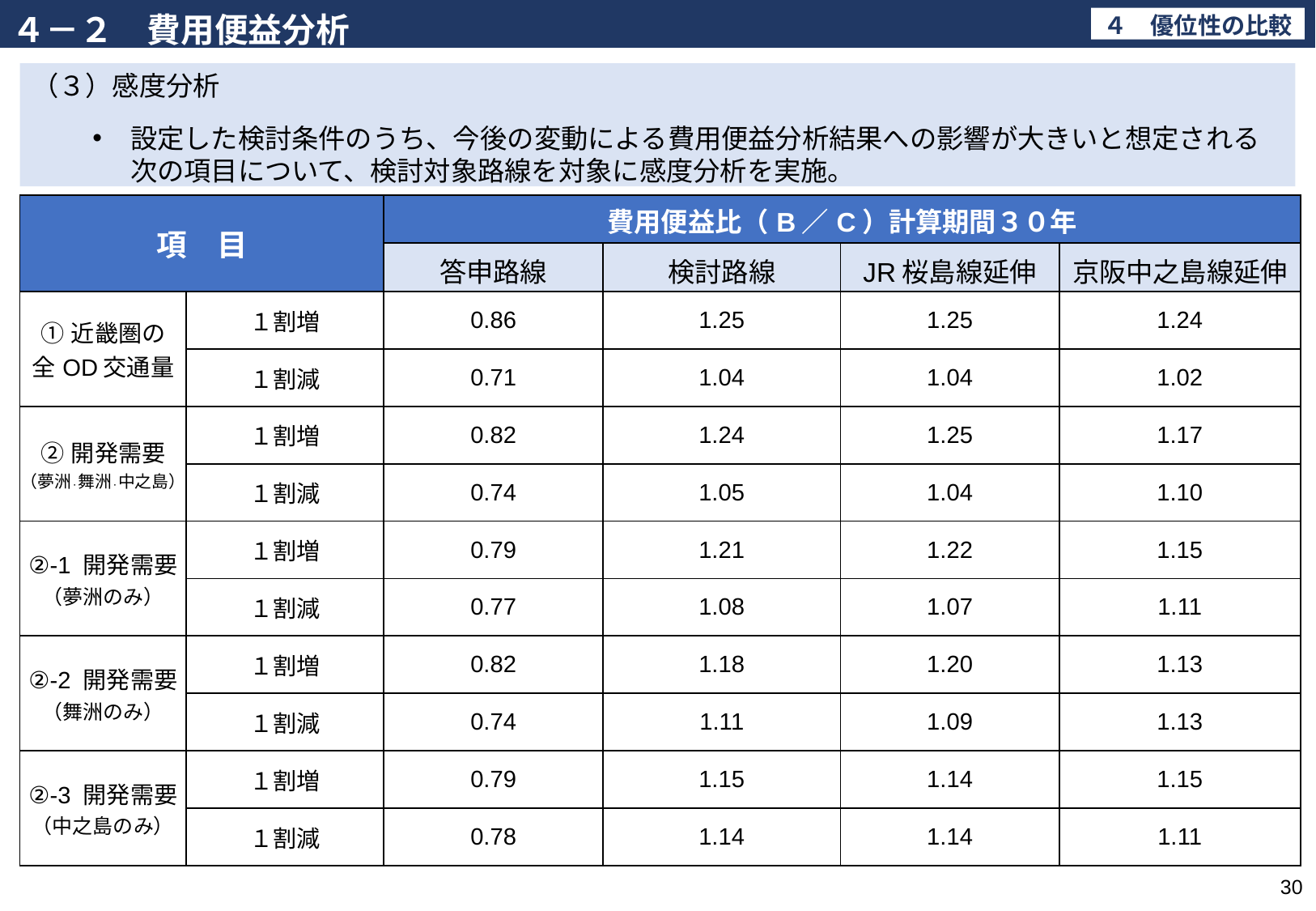

４－２　費用便益分析
４　優位性の比較
（３）感度分析
設定した検討条件のうち、今後の変動による費用便益分析結果への影響が大きいと想定される次の項目について、検討対象路線を対象に感度分析を実施。
| 項　目 |  | 費用便益比（B／C）計算期間３０年 |  |  |  |
| --- | --- | --- | --- | --- | --- |
|  |  | 答申路線 | 検討路線 | JR桜島線延伸 | 京阪中之島線延伸 |
| ①近畿圏の 全OD交通量 | １割増 | 0.86 | 1.25 | 1.25 | 1.24 |
|  | １割減 | 0.71 | 1.04 | 1.04 | 1.02 |
| ②開発需要 （夢洲・舞洲・中之島） | １割増 | 0.82 | 1.24 | 1.25 | 1.17 |
|  | １割減 | 0.74 | 1.05 | 1.04 | 1.10 |
| ②-1 開発需要 （夢洲のみ） | １割増 | 0.79 | 1.21 | 1.22 | 1.15 |
|  | １割減 | 0.77 | 1.08 | 1.07 | 1.11 |
| ②-2 開発需要 （舞洲のみ） | １割増 | 0.82 | 1.18 | 1.20 | 1.13 |
|  | １割減 | 0.74 | 1.11 | 1.09 | 1.13 |
| ②-3 開発需要 （中之島のみ） | １割増 | 0.79 | 1.15 | 1.14 | 1.15 |
|  | １割減 | 0.78 | 1.14 | 1.14 | 1.11 |
30